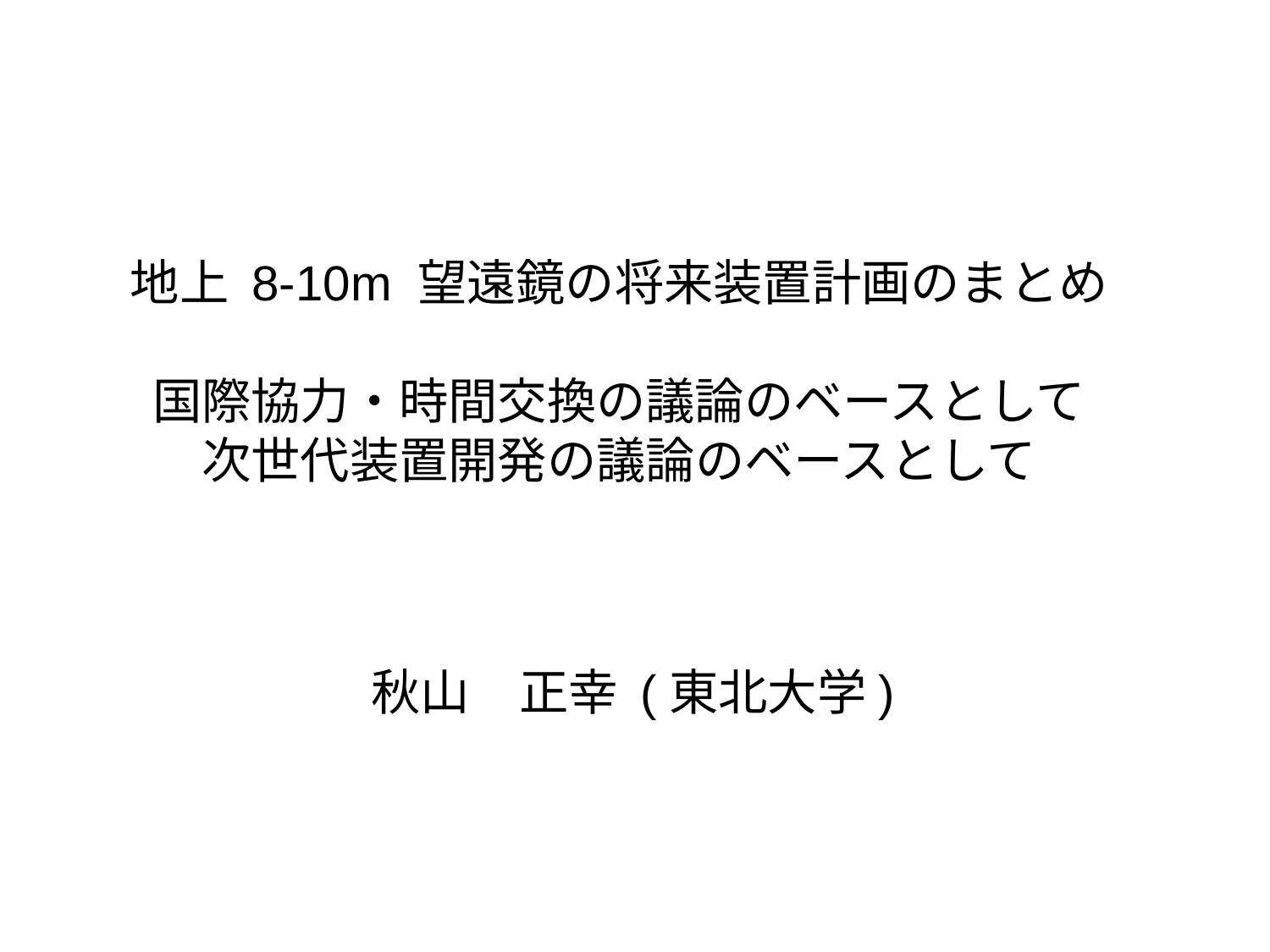

# 地上 8-10m 望遠鏡の将来装置計画のまとめ 国際協力・時間交換の議論のベースとして 次世代装置開発の議論のベースとして
秋山　正幸 (東北大学)